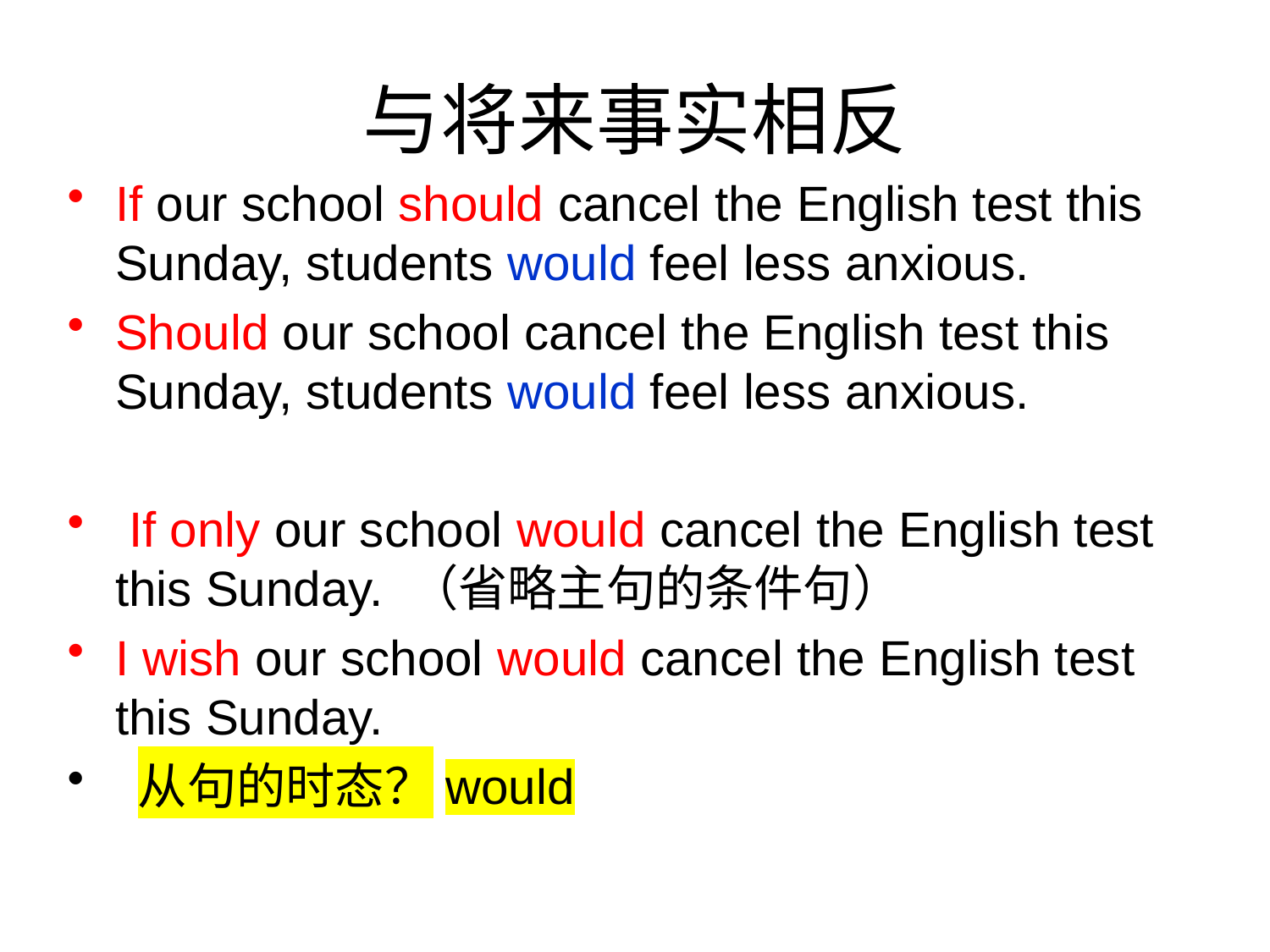

# 与将来事实相反
If our school should cancel the English test this Sunday, students would feel less anxious.
Should our school cancel the English test this Sunday, students would feel less anxious.

 If only our school would cancel the English test this Sunday. （省略主句的条件句）
I wish our school would cancel the English test this Sunday.
 从句的时态？would